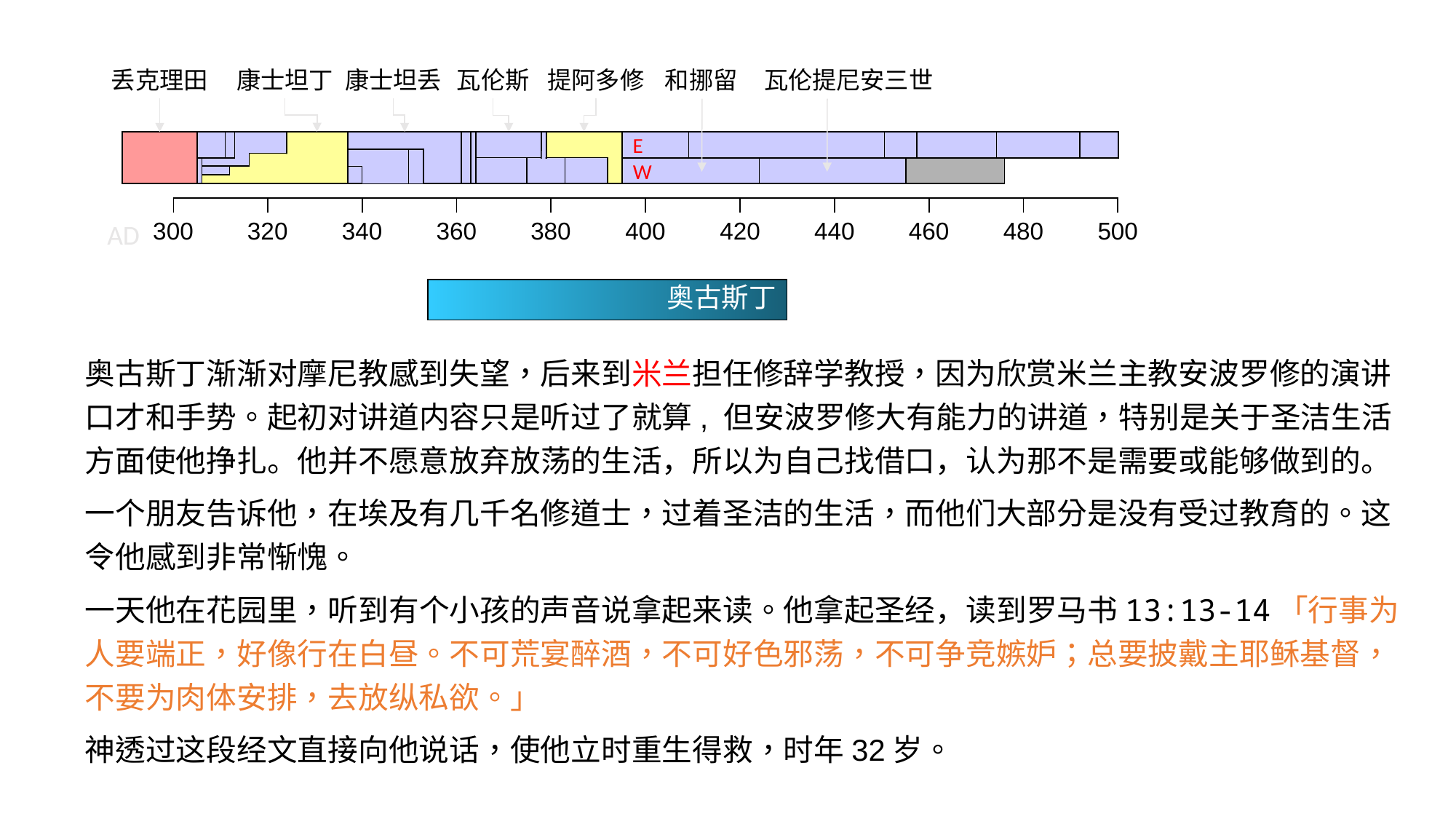

和挪留
丢克理田
康士坦丁
康士坦丢
瓦伦斯
提阿多修
瓦伦提尼安三世

E

W

|  |  |  |  |  |  |  |  |  |  |
| --- | --- | --- | --- | --- | --- | --- | --- | --- | --- |
AD
| 300 | 320 | 340 | 360 | 380 | 400 | 420 | 440 | 460 | 480 | 500 |
| --- | --- | --- | --- | --- | --- | --- | --- | --- | --- | --- |
奥古斯丁
奥古斯丁渐渐对摩尼教感到失望，后来到米兰担任修辞学教授，因为欣赏米兰主教安波罗修的演讲口才和手势。起初对讲道内容只是听过了就算, 但安波罗修大有能力的讲道，特别是关于圣洁生活方面使他挣扎。他并不愿意放弃放荡的生活，所以为自己找借口，认为那不是需要或能够做到的。
一个朋友告诉他，在埃及有几千名修道士，过着圣洁的生活，而他们大部分是没有受过教育的。这令他感到非常惭愧。
一天他在花园里，听到有个小孩的声音说拿起来读。他拿起圣经，读到罗马书13:13-14「行事为人要端正，好像行在白昼。不可荒宴醉酒，不可好色邪荡，不可争竞嫉妒；总要披戴主耶稣基督，不要为肉体安排，去放纵私欲。」
神透过这段经文直接向他说话，使他立时重生得救，时年32岁。